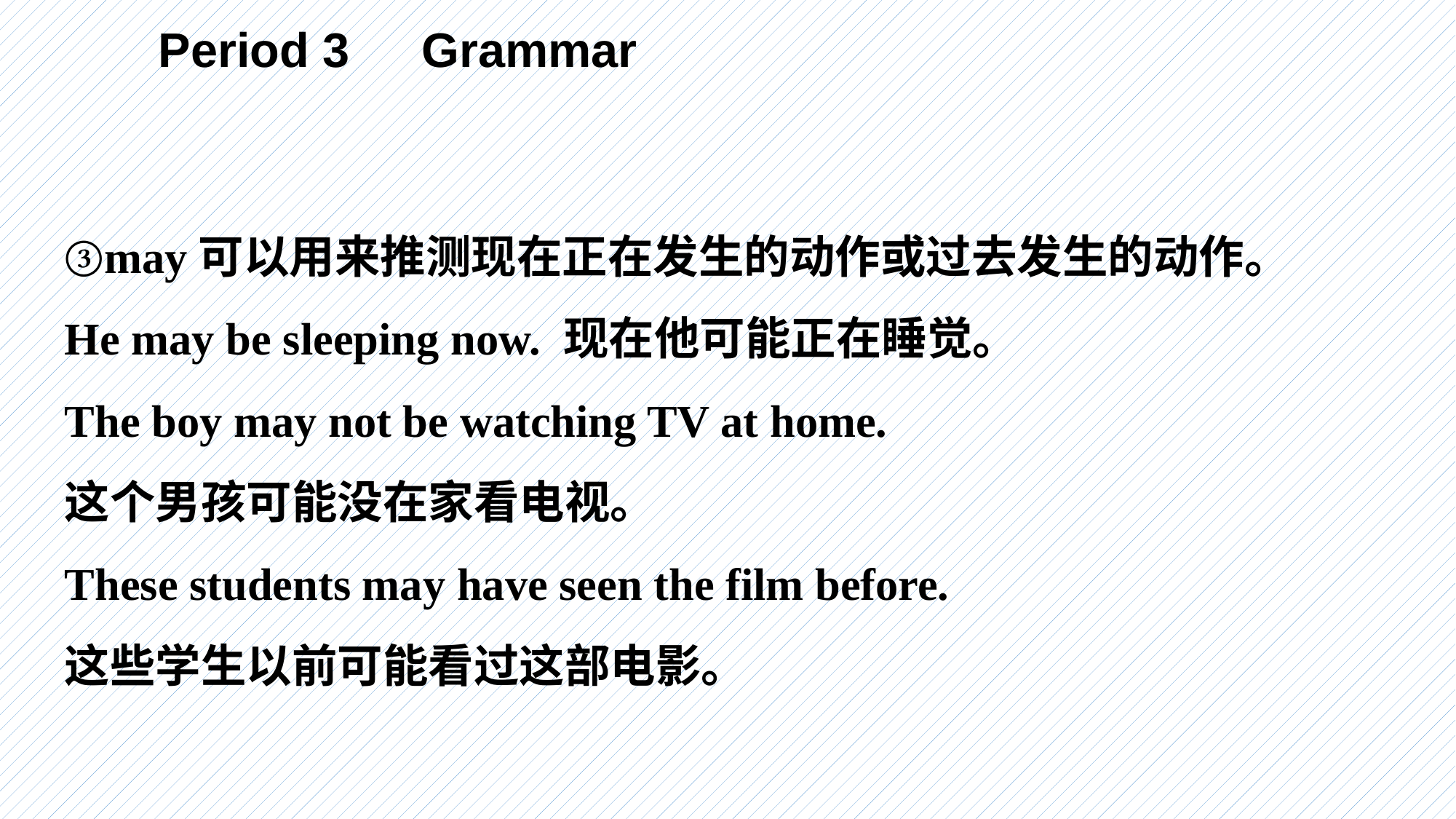

Period 3　Grammar
③may可以用来推测现在正在发生的动作或过去发生的动作。
He may be sleeping now. 现在他可能正在睡觉。
The boy may not be watching TV at home.
这个男孩可能没在家看电视。
These students may have seen the film before.
这些学生以前可能看过这部电影。